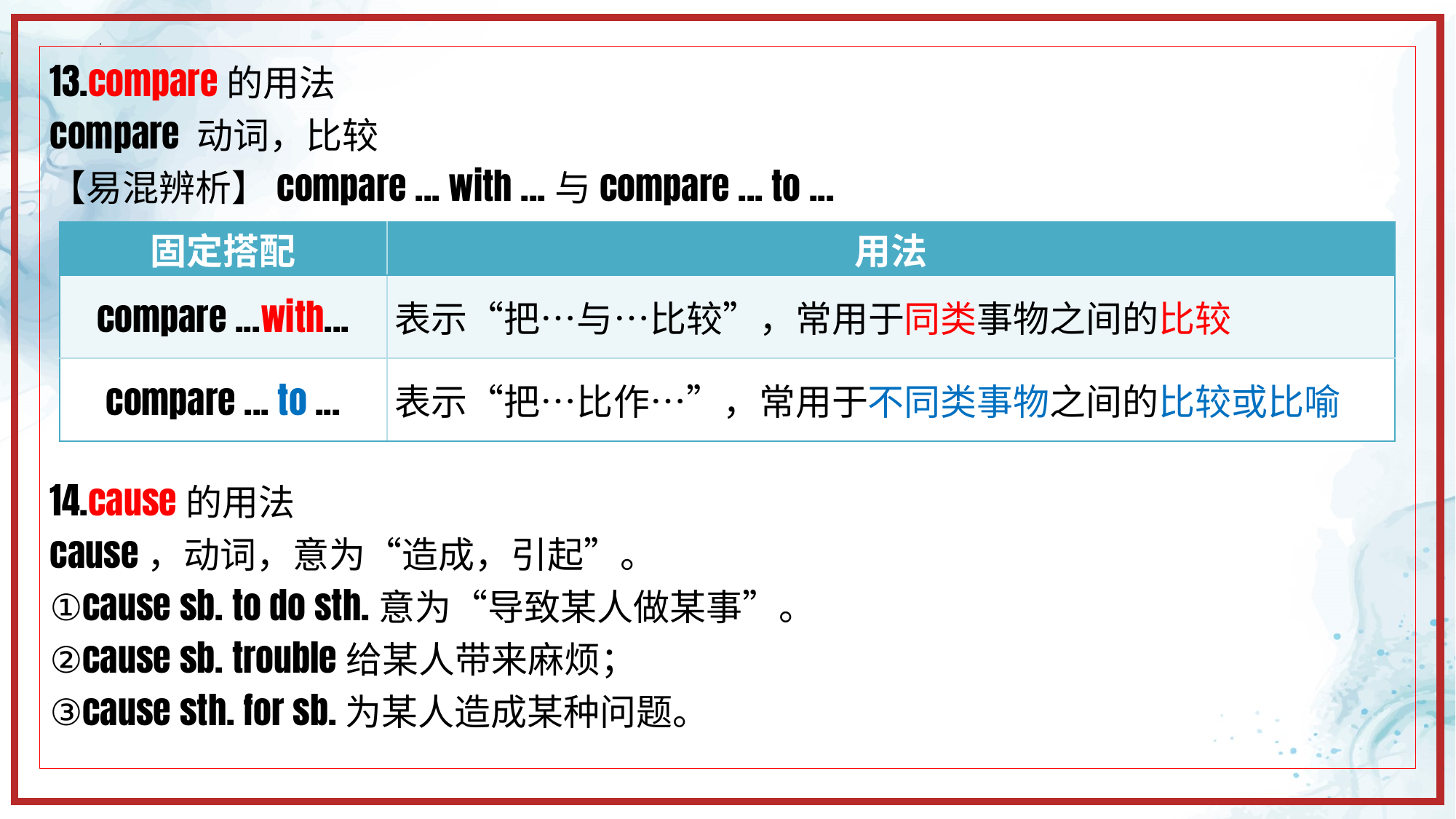

13.compare的用法
compare 动词，比较
【易混辨析】compare ... with ...与compare ... to ...

14.cause的用法
cause，动词，意为“造成，引起”。
①cause sb. to do sth.意为“导致某人做某事”。
②cause sb. trouble给某人带来麻烦；
③cause sth. for sb.为某人造成某种问题。

| 固定搭配 | 用法 |
| --- | --- |
| compare ...with... | 表示“把…与…比较”，常用于同类事物之间的比较 |
| compare ... to ... | 表示“把…比作…”，常用于不同类事物之间的比较或比喻 |